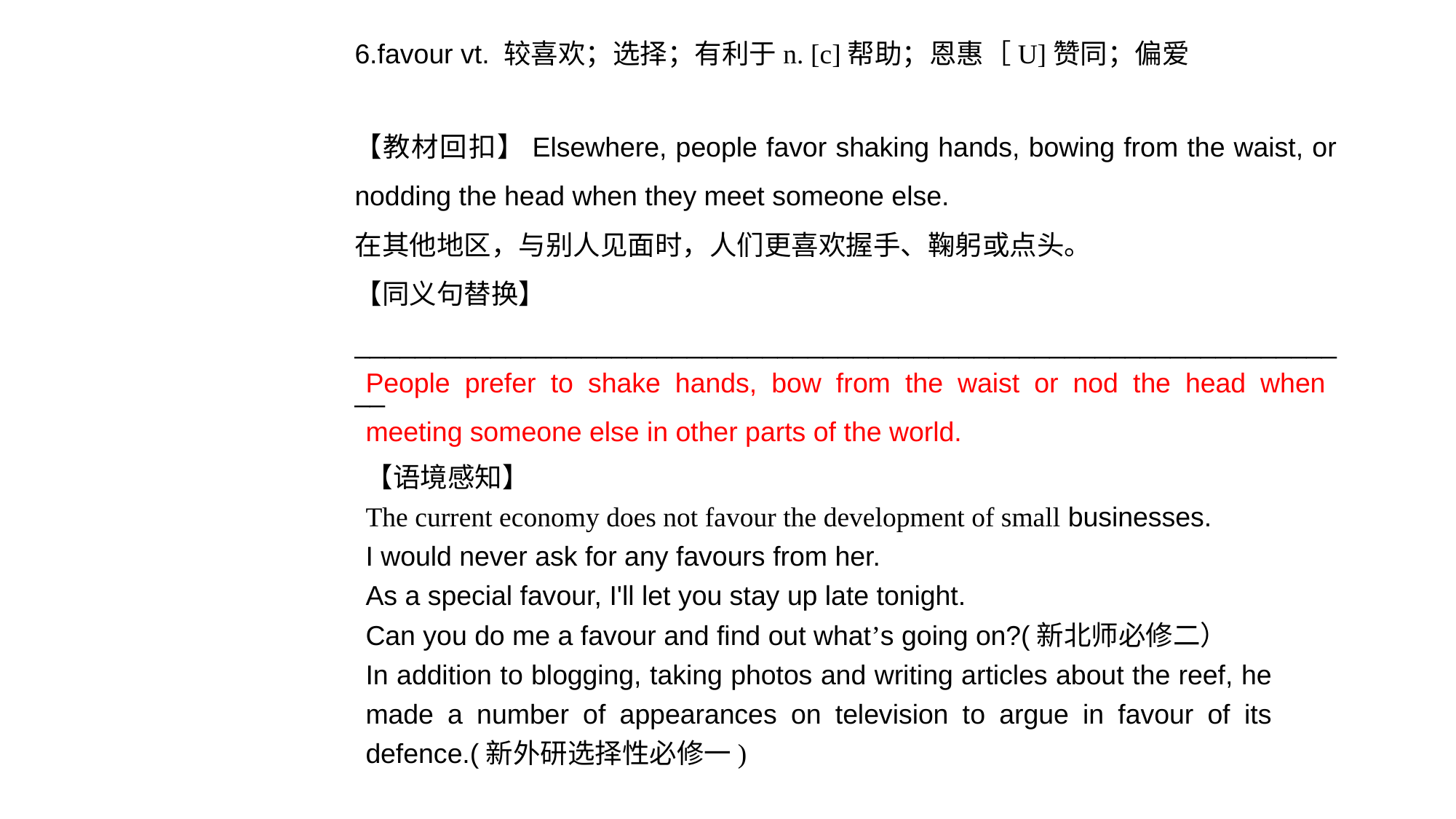

6.favour vt. 较喜欢；选择；有利于n. [c]帮助；恩惠［U]赞同；偏爱
【教材回扣】Elsewhere, people favor shaking hands, bowing from the waist, or nodding the head when they meet someone else.
在其他地区，与别人见面时，人们更喜欢握手、鞠躬或点头。
【同义句替换】
___________________________________________________________________
People prefer to shake hands, bow from the waist or nod the head when meeting someone else in other parts of the world.
【语境感知】
The current economy does not favour the development of small businesses.
I would never ask for any favours from her.
As a special favour, I'll let you stay up late tonight.
Can you do me a favour and find out what’s going on?(新北师必修二）
In addition to blogging, taking photos and writing articles about the reef, he made a number of appearances on television to argue in favour of its defence.(新外研选择性必修一)